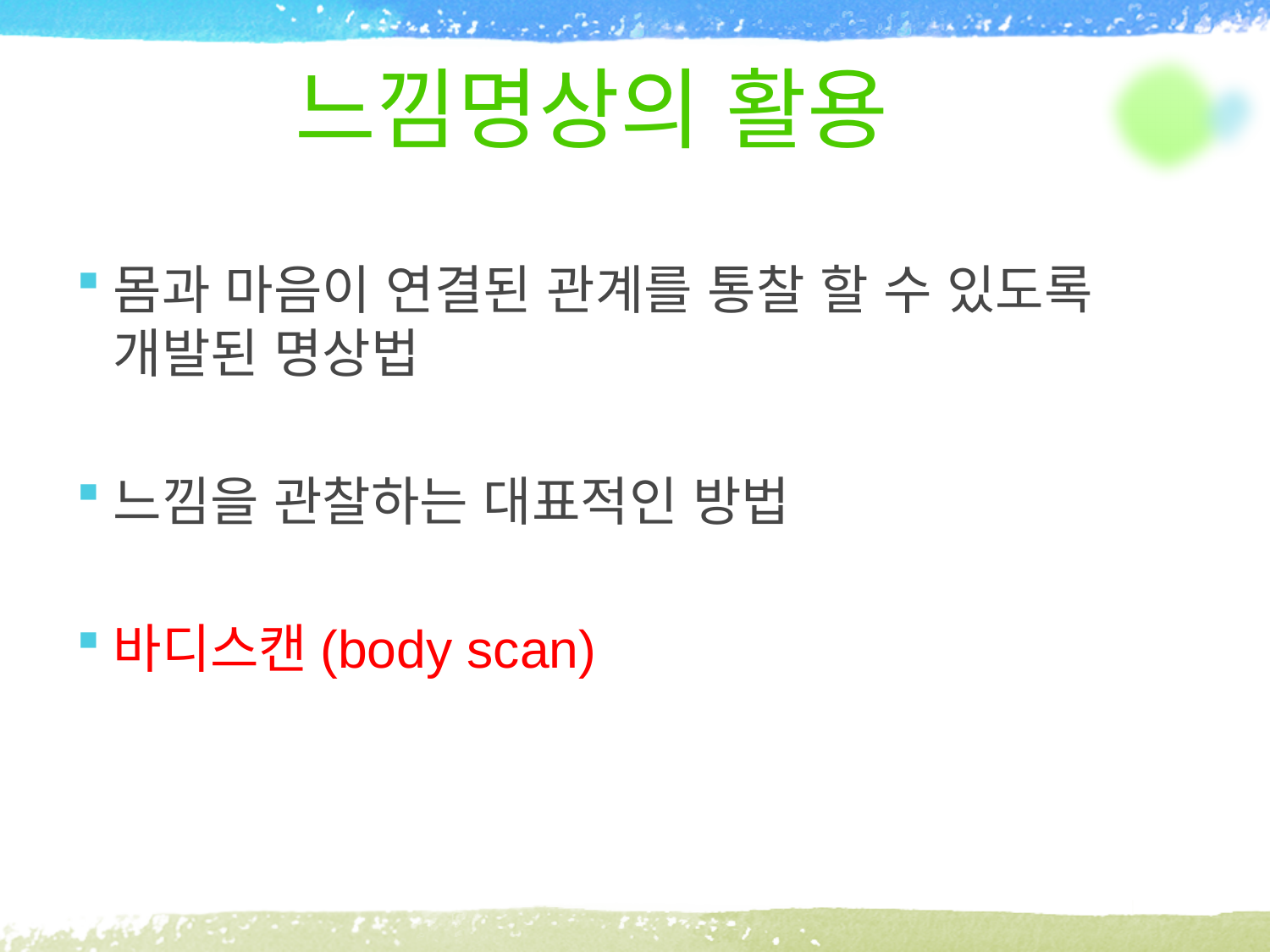

# 느낌명상의 활용

몸과 마음이 연결된 관계를 통찰 할 수 있도록 개발된 명상법

느낌을 관찰하는 대표적인 방법

바디스캔(body scan)